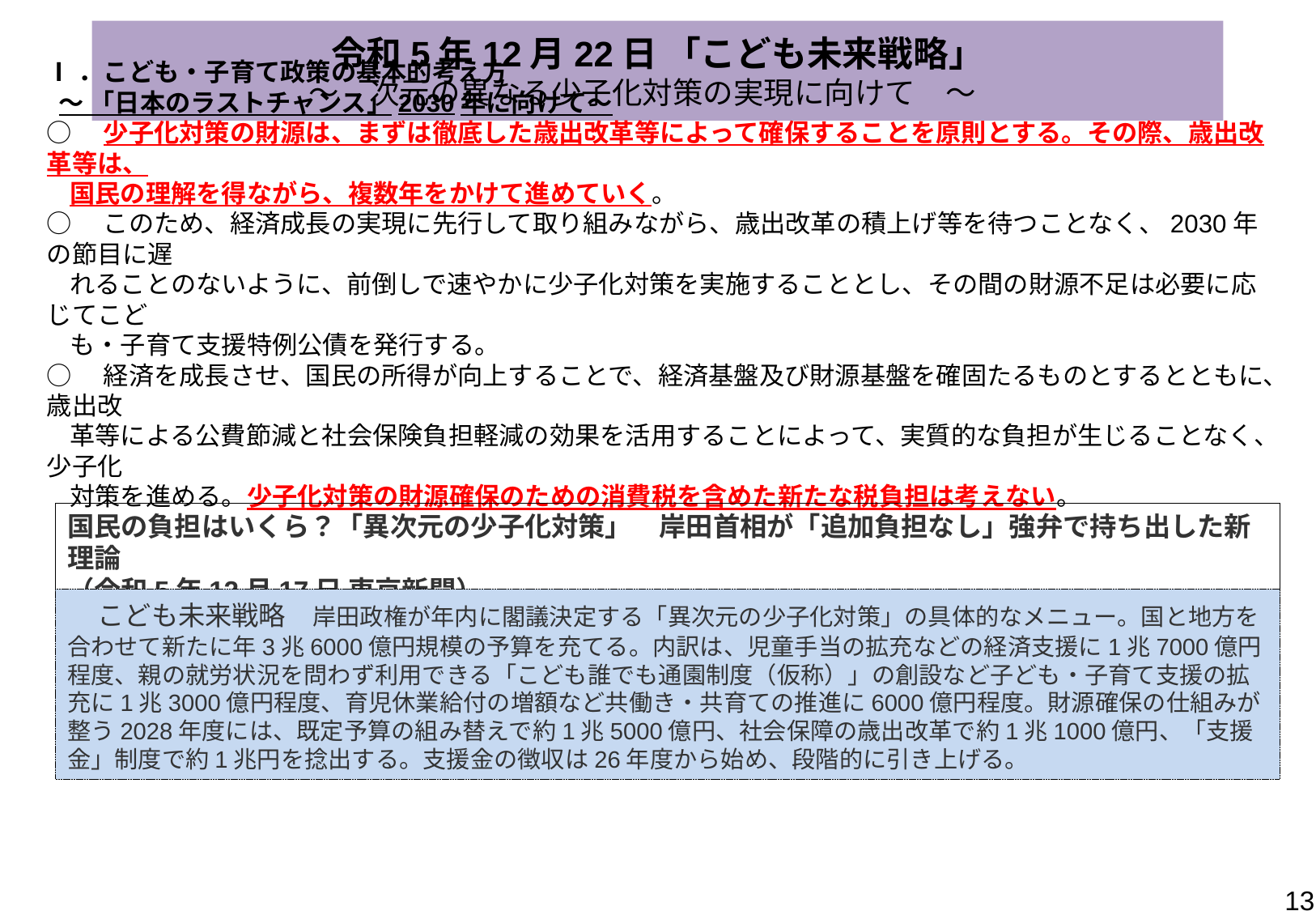

令和5年12月22日 「こども未来戦略」
～　次元の異なる少子化対策の実現に向けて　～
Ⅰ．こども・子育て政策の基本的考え方
 ～ 「日本のラストチャンス」2030年に向けて～
○　少子化対策の財源は、まずは徹底した歳出改革等によって確保することを原則とする。その際、歳出改革等は、
   国民の理解を得ながら、複数年をかけて進めていく。
○　このため、経済成長の実現に先行して取り組みながら、歳出改革の積上げ等を待つことなく、2030年の節目に遅
   れることのないように、前倒しで速やかに少子化対策を実施することとし、その間の財源不足は必要に応じてこど
   も・子育て支援特例公債を発行する。
○　経済を成長させ、国民の所得が向上することで、経済基盤及び財源基盤を確固たるものとするとともに、歳出改
   革等による公費節減と社会保険負担軽減の効果を活用することによって、実質的な負担が生じることなく、少子化
   対策を進める。少子化対策の財源確保のための消費税を含めた新たな税負担は考えない。
国民の負担はいくら？「異次元の少子化対策」　岸田首相が「追加負担なし」強弁で持ち出した新理論
（令和5年12月17日 東京新聞）
　こども未来戦略　岸田政権が年内に閣議決定する「異次元の少子化対策」の具体的なメニュー。国と地方を合わせて新たに年3兆6000億円規模の予算を充てる。内訳は、児童手当の拡充などの経済支援に1兆7000億円程度、親の就労状況を問わず利用できる「こども誰でも通園制度（仮称）」の創設など子ども・子育て支援の拡充に1兆3000億円程度、育児休業給付の増額など共働き・共育ての推進に6000億円程度。財源確保の仕組みが整う2028年度には、既定予算の組み替えで約1兆5000億円、社会保障の歳出改革で約1兆1000億円、「支援金」制度で約1兆円を捻出する。支援金の徴収は26年度から始め、段階的に引き上げる。
13